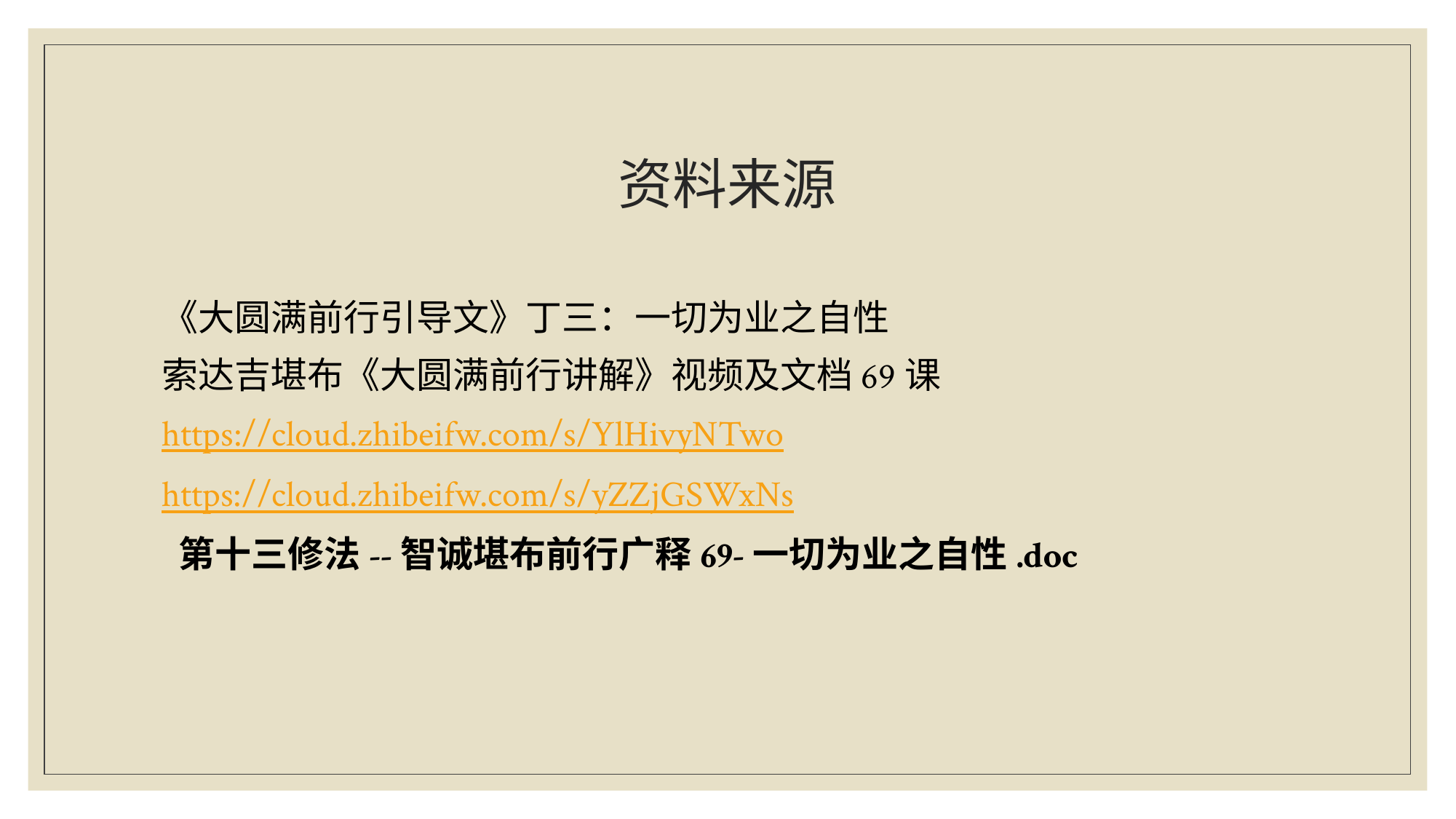

# 资料来源
《大圆满前行引导文》丁三：一切为业之自性
索达吉堪布《大圆满前行讲解》视频及文档69课
https://cloud.zhibeifw.com/s/YlHivyNTwo
https://cloud.zhibeifw.com/s/yZZjGSWxNs
 第十三修法--智诚堪布前行广释69-一切为业之自性.doc